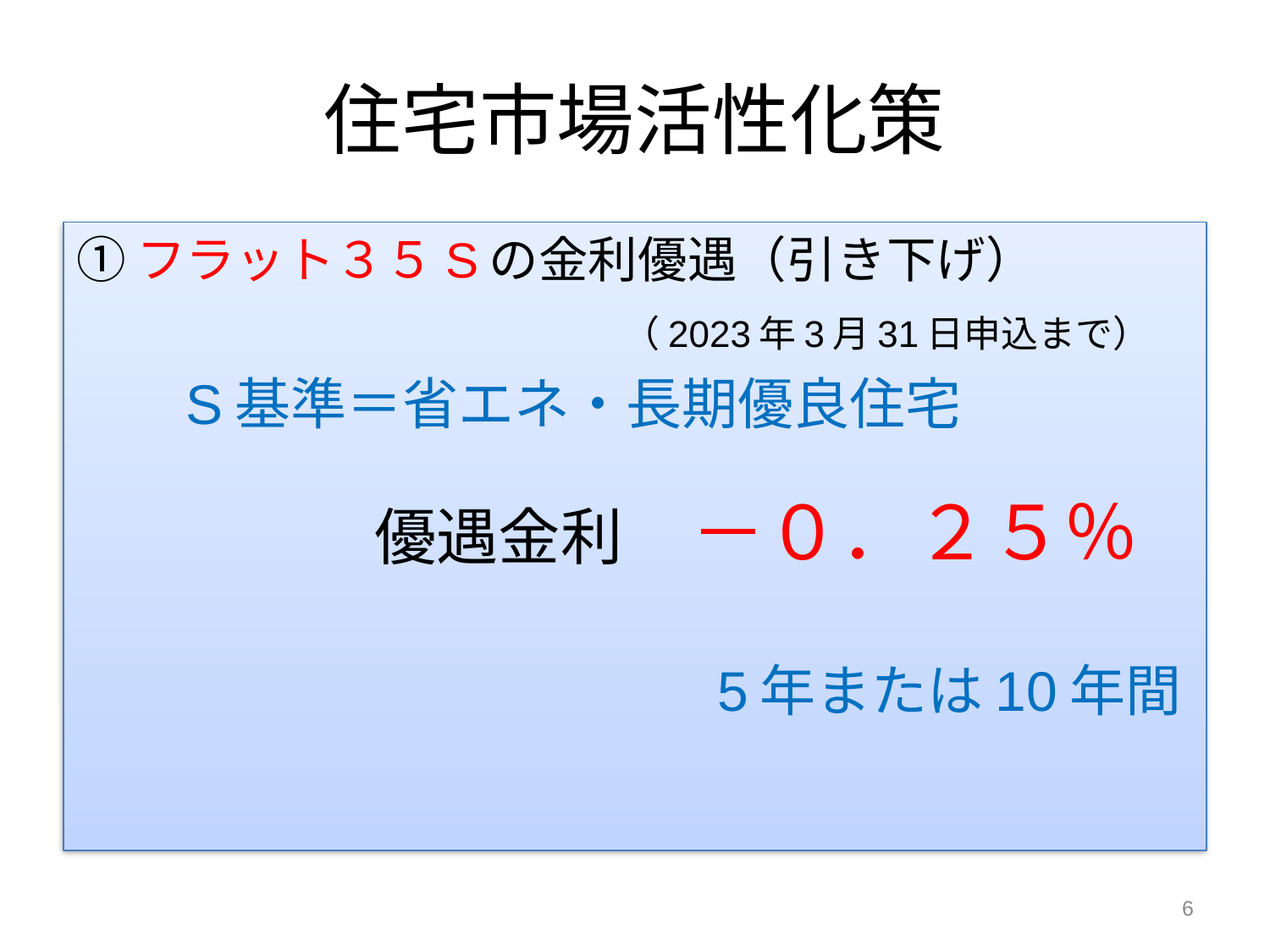

# 住宅市場活性化策
①フラット３５Sの金利優遇（引き下げ）
　　　　　　　　　　　　（2023年3月31日申込まで）
　　S基準＝省エネ・長期優良住宅

　　　　　　優遇金利　－０．２５％

　　　　　　　　　　　　　　　　　5年または10年間

6